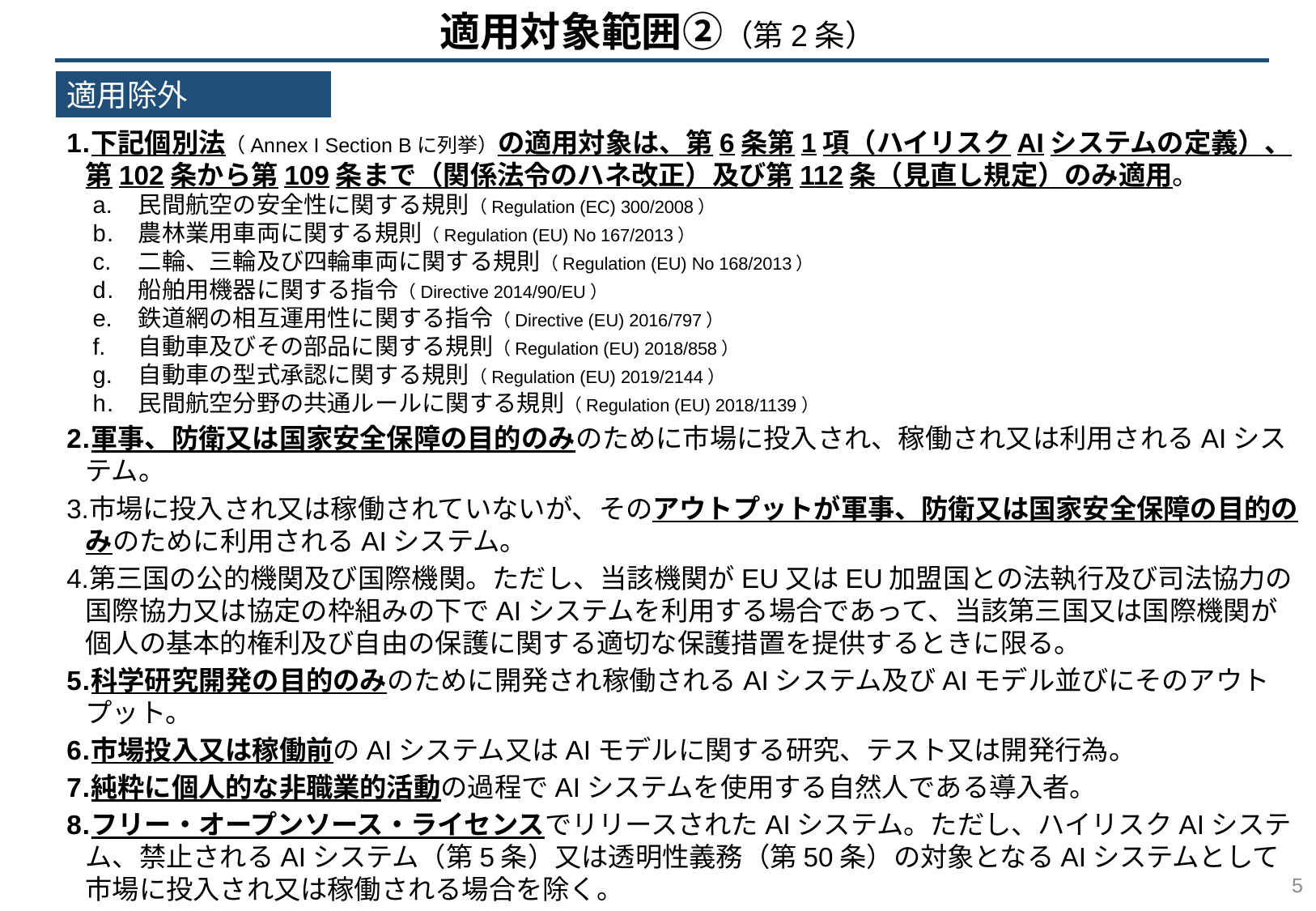

適用対象範囲②（第2条）
適用除外
下記個別法（Annex I Section Bに列挙）の適用対象は、第6条第1項（ハイリスクAIシステムの定義）、第102条から第109条まで（関係法令のハネ改正）及び第112条（見直し規定）のみ適用。
民間航空の安全性に関する規則（Regulation (EC) 300/2008）
農林業用車両に関する規則（Regulation (EU) No 167/2013）
二輪、三輪及び四輪車両に関する規則（Regulation (EU) No 168/2013）
船舶用機器に関する指令（Directive 2014/90/EU）
鉄道網の相互運用性に関する指令（Directive (EU) 2016/797）
自動車及びその部品に関する規則（Regulation (EU) 2018/858）
自動車の型式承認に関する規則（Regulation (EU) 2019/2144）
民間航空分野の共通ルールに関する規則（Regulation (EU) 2018/1139）
軍事、防衛又は国家安全保障の目的のみのために市場に投入され、稼働され又は利用されるAIシステム。
市場に投入され又は稼働されていないが、そのアウトプットが軍事、防衛又は国家安全保障の目的のみのために利用されるAIシステム。
第三国の公的機関及び国際機関。ただし、当該機関がEU又はEU加盟国との法執行及び司法協力の国際協力又は協定の枠組みの下でAIシステムを利用する場合であって、当該第三国又は国際機関が個人の基本的権利及び自由の保護に関する適切な保護措置を提供するときに限る。
科学研究開発の目的のみのために開発され稼働されるAIシステム及びAIモデル並びにそのアウトプット。
市場投入又は稼働前のAIシステム又はAIモデルに関する研究、テスト又は開発行為。
純粋に個人的な非職業的活動の過程でAIシステムを使用する自然人である導入者。
フリー・オープンソース・ライセンスでリリースされたAIシステム。ただし、ハイリスクAIシステム、禁止されるAIシステム（第5条）又は透明性義務（第50条）の対象となるAIシステムとして市場に投入され又は稼働される場合を除く。
5